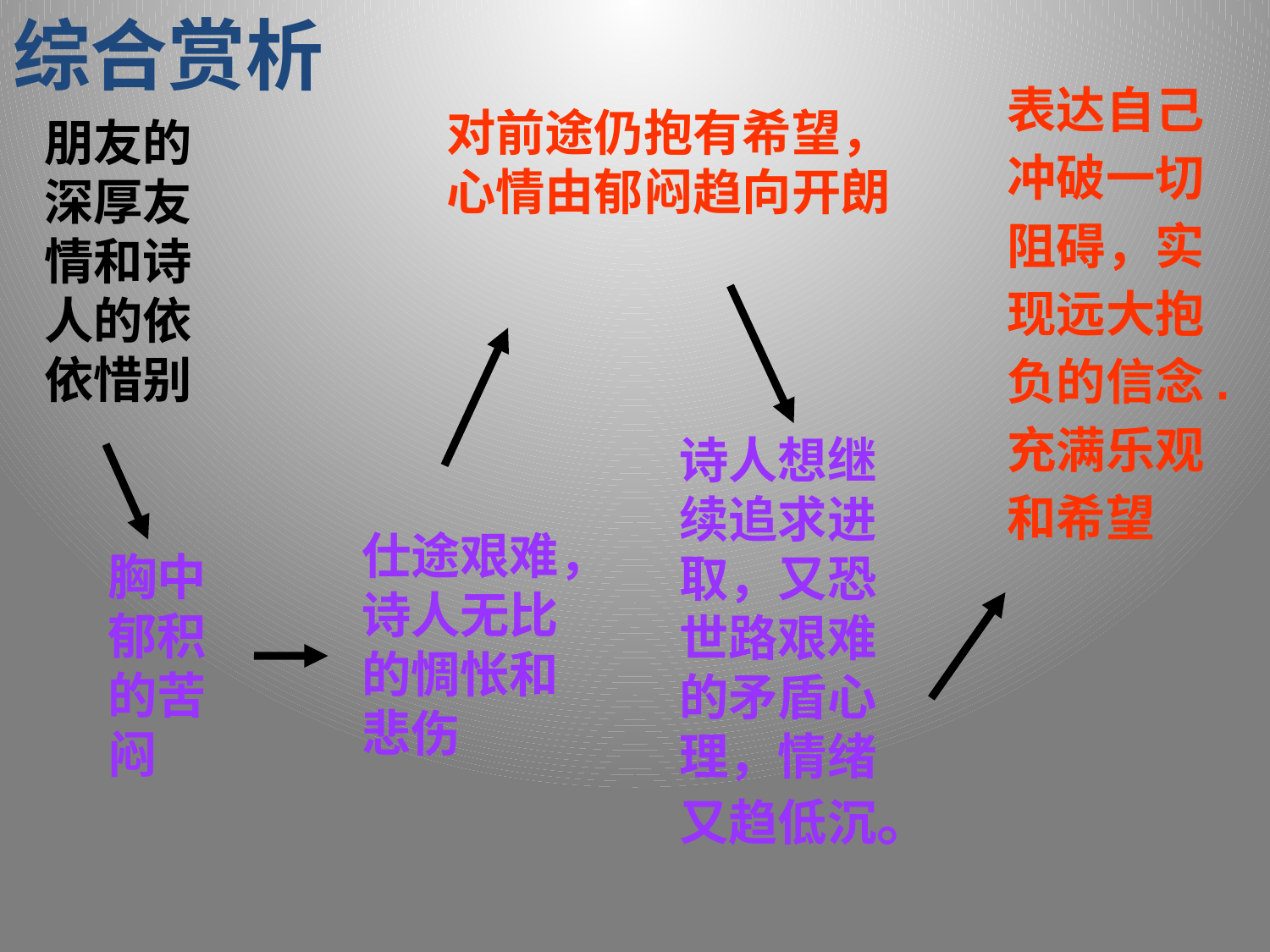

综合赏析
#
表达自己冲破一切阻碍，实现远大抱负的信念.充满乐观和希望
对前途仍抱有希望，心情由郁闷趋向开朗
朋友的深厚友情和诗人的依依惜别

诗人想继续追求进取，又恐世路艰难的矛盾心理，情绪又趋低沉。

仕途艰难，诗人无比的惆怅和悲伤
胸中郁积的苦闷